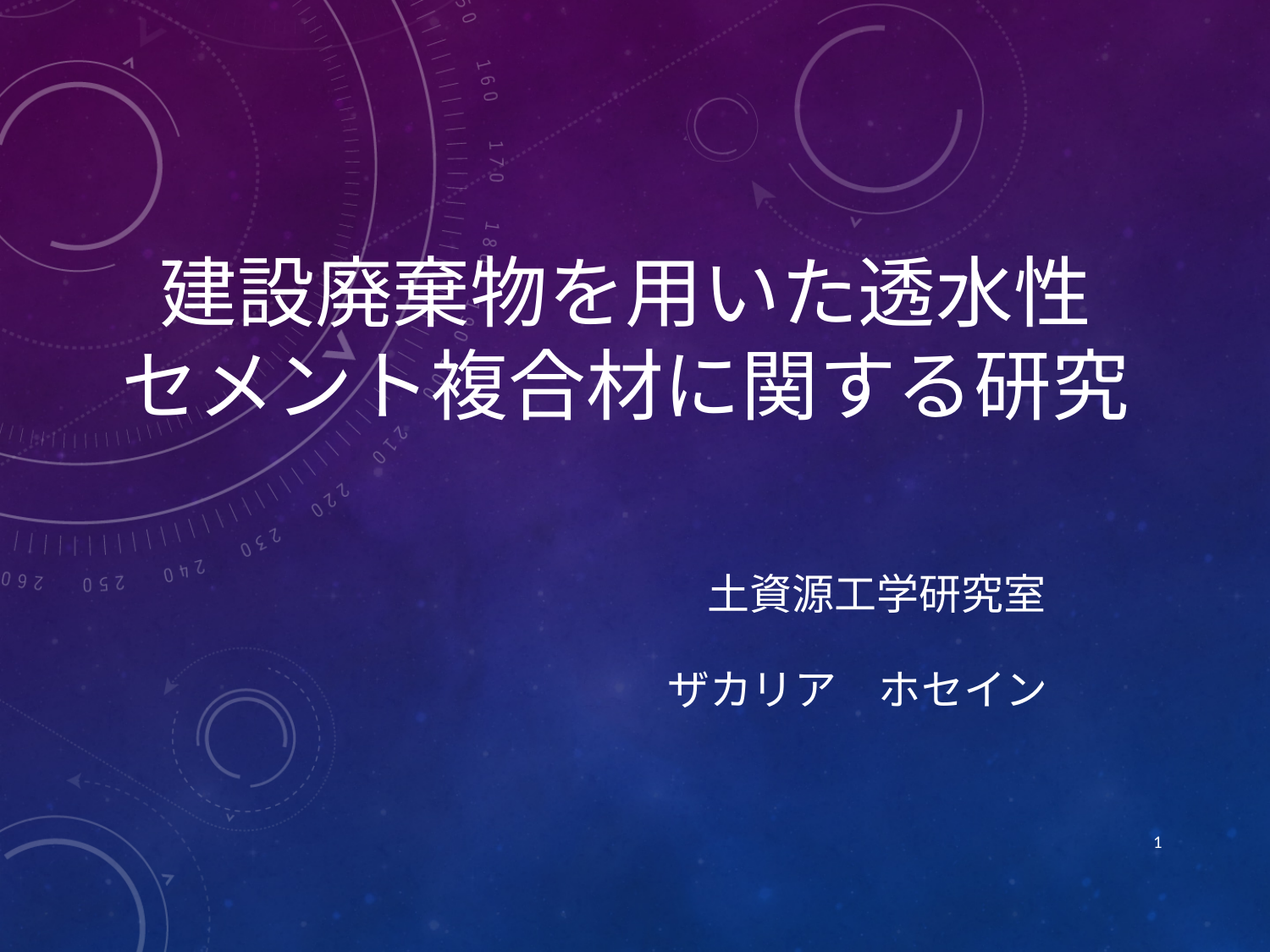

# 建設廃棄物を用いた透水性 セメント複合材に関する研究
土資源工学研究室
ザカリア　ホセイン
1